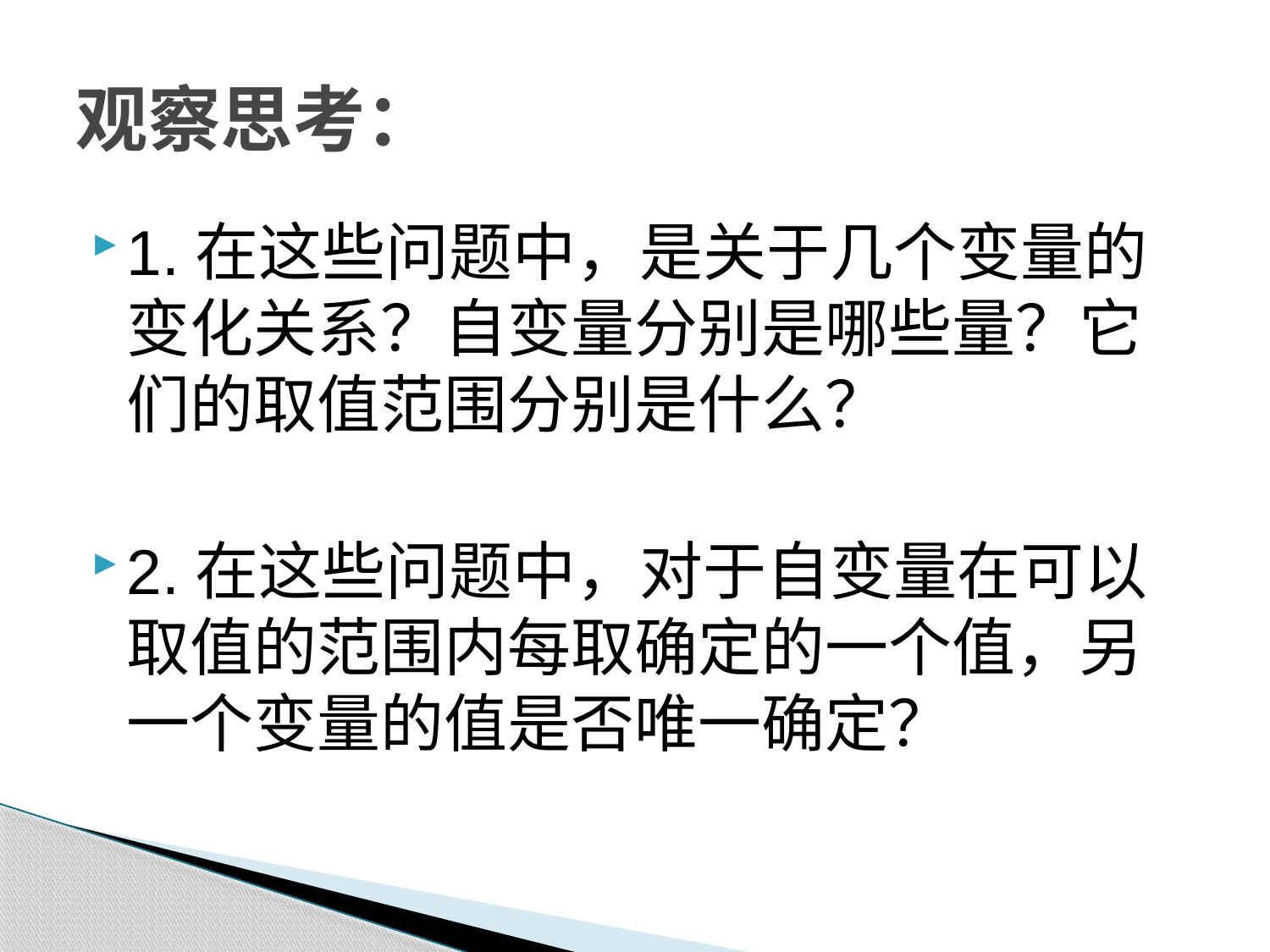

# 观察思考：
1.在这些问题中，是关于几个变量的变化关系？自变量分别是哪些量？它们的取值范围分别是什么？

2.在这些问题中，对于自变量在可以取值的范围内每取确定的一个值，另一个变量的值是否唯一确定？